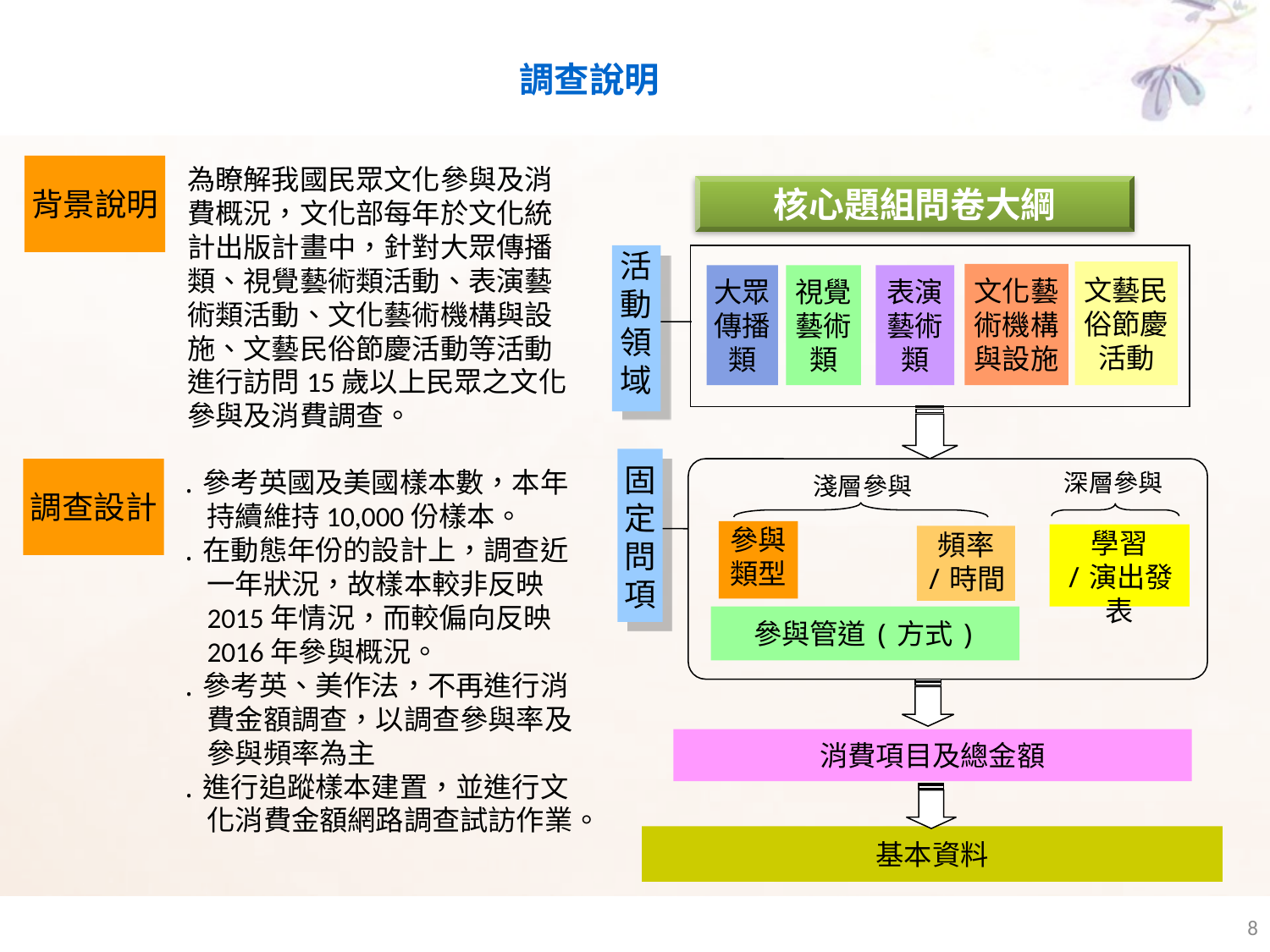

調查說明
背景說明
為瞭解我國民眾文化參與及消費概況，文化部每年於文化統計出版計畫中，針對大眾傳播類、視覺藝術類活動、表演藝術類活動、文化藝術機構與設施、文藝民俗節慶活動等活動進行訪問15歲以上民眾之文化參與及消費調查。
核心題組問卷大綱
活動領域

文藝民俗節慶活動
文化藝術機構與設施
大眾傳播類
視覺藝術類
表演藝術類

固定問項
調查設計
․參考英國及美國樣本數，本年持續維持10,000份樣本。
․在動態年份的設計上，調查近一年狀況，故樣本較非反映2015年情況，而較偏向反映2016年參與概況。
․參考英、美作法，不再進行消費金額調查，以調查參與率及參與頻率為主
․進行追蹤樣本建置，並進行文化消費金額網路調查試訪作業。

深層參與
淺層參與
參與
類型
學習
/演出發表
頻率
/時間

參與管道(方式)

消費項目及總金額

基本資料
8